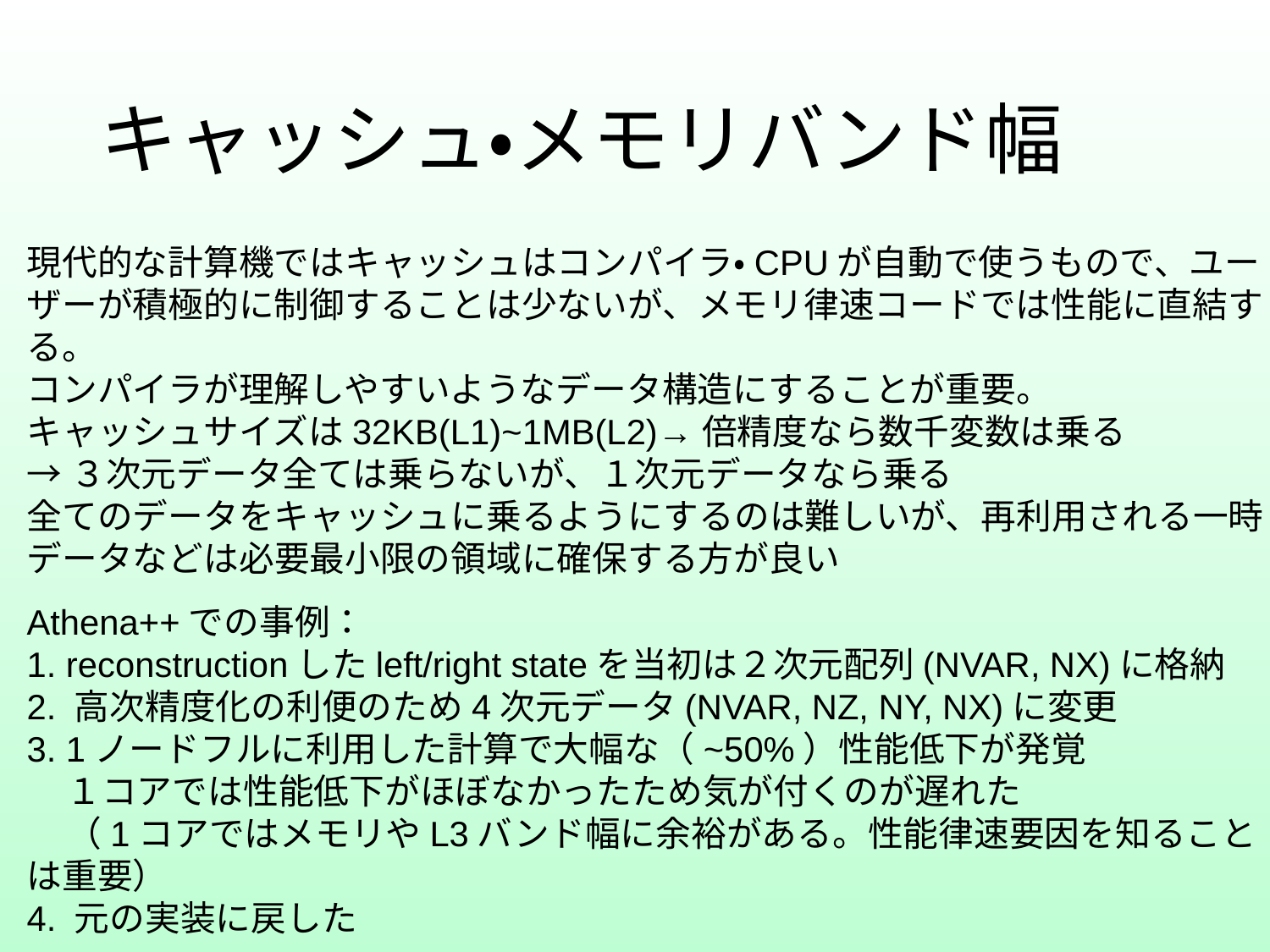

# キャッシュ・メモリバンド幅
現代的な計算機ではキャッシュはコンパイラ・CPUが自動で使うもので、ユーザーが積極的に制御することは少ないが、メモリ律速コードでは性能に直結する。
コンパイラが理解しやすいようなデータ構造にすることが重要。
キャッシュサイズは32KB(L1)~1MB(L2)→倍精度なら数千変数は乗る
→３次元データ全ては乗らないが、１次元データなら乗る
全てのデータをキャッシュに乗るようにするのは難しいが、再利用される一時データなどは必要最小限の領域に確保する方が良い
Athena++での事例：
1. reconstructionしたleft/right stateを当初は２次元配列(NVAR, NX)に格納
2. 高次精度化の利便のため4次元データ(NVAR, NZ, NY, NX)に変更
3. 1ノードフルに利用した計算で大幅な（~50%）性能低下が発覚
    １コアでは性能低下がほぼなかったため気が付くのが遅れた
    （1コアではメモリやL3バンド幅に余裕がある。性能律速要因を知ることは重要）
4. 元の実装に戻した
注：キャッシュを作用させるためにデータを小さな箱に分割する「キャッシュブロッキング」という技術もあるが、コードが複雑になるためそこまではやっていない。